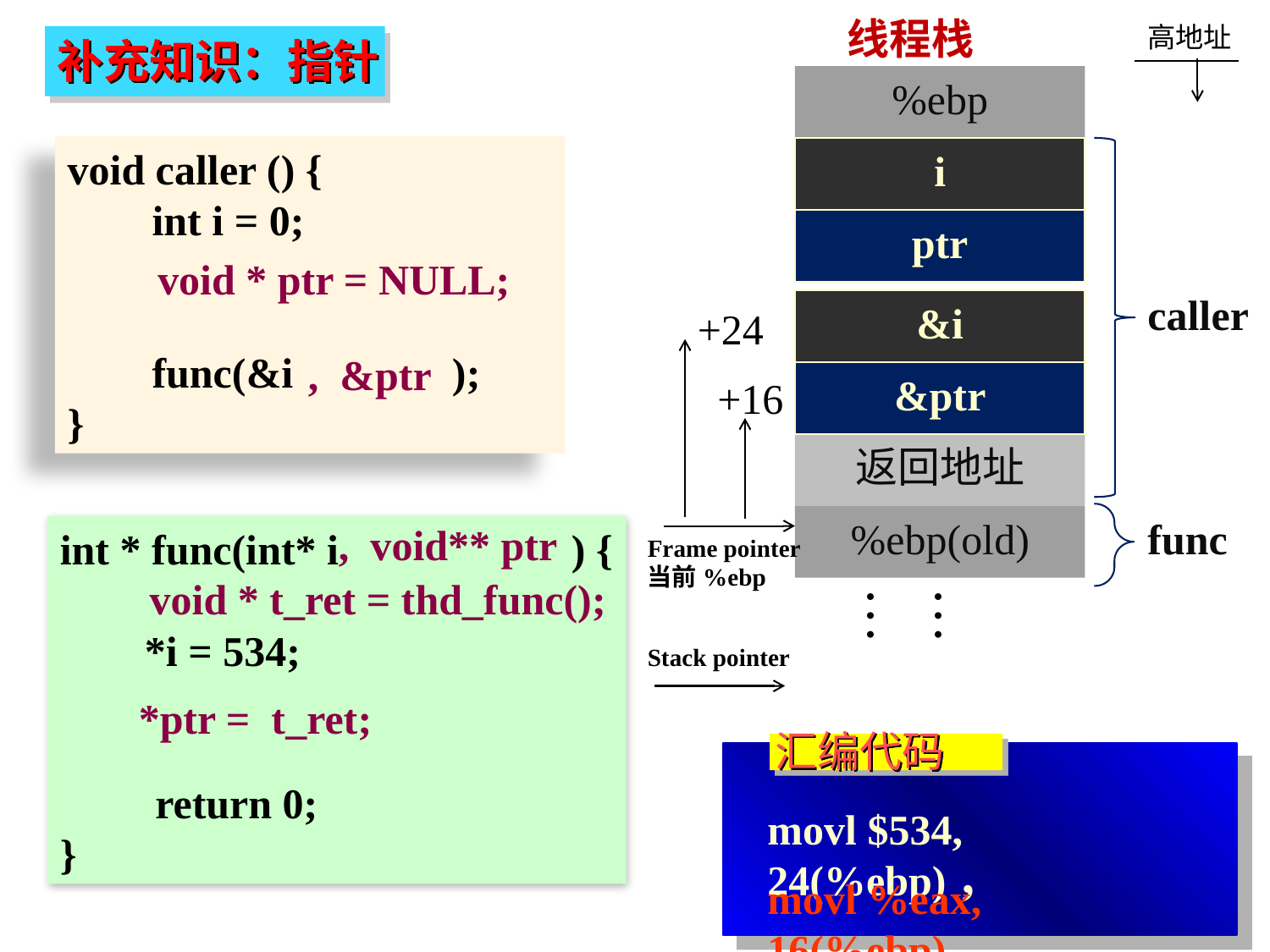

线程栈
%ebp
i

caller
&i
返回地址
+24

%ebp(old)
func
Frame pointer
当前%ebp
Stack pointer
……
高地址

补充知识：指针
void caller () {
        int i = 0;

        func(&i               );
}
ptr
&ptr
+16
void * ptr = NULL;
,  &ptr
,  void** ptr
void * t_ret = thd_func();
*ptr =  t_ret;
int * func(int* i                      ) {

        *i = 534;

         return 0;
}
汇编代码

movl $534, 24(%ebp)，
movl %eax, 16(%ebp)，